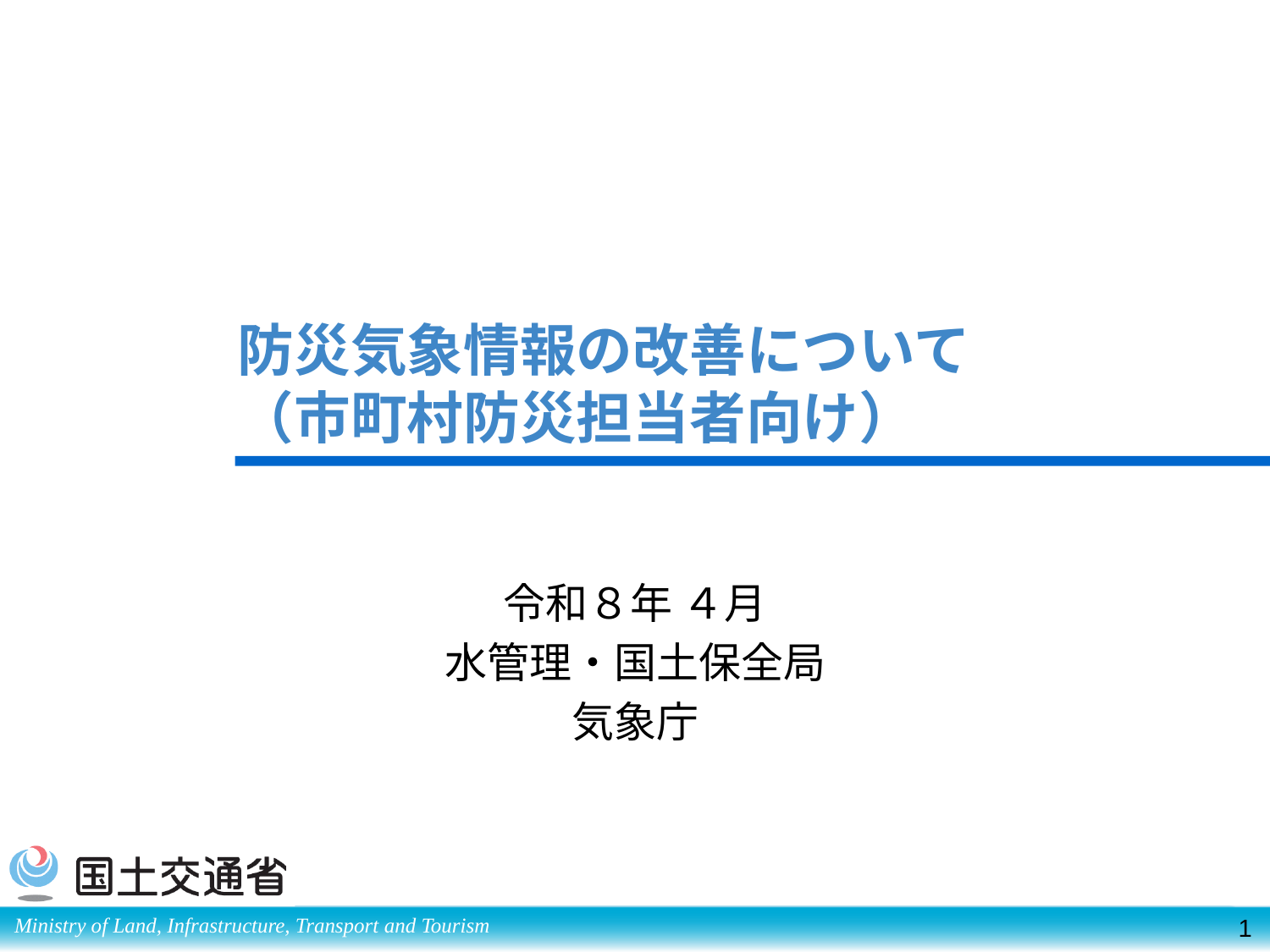

# 防災気象情報の改善について （市町村防災担当者向け）
令和８年 ４月
水管理・国土保全局
気象庁